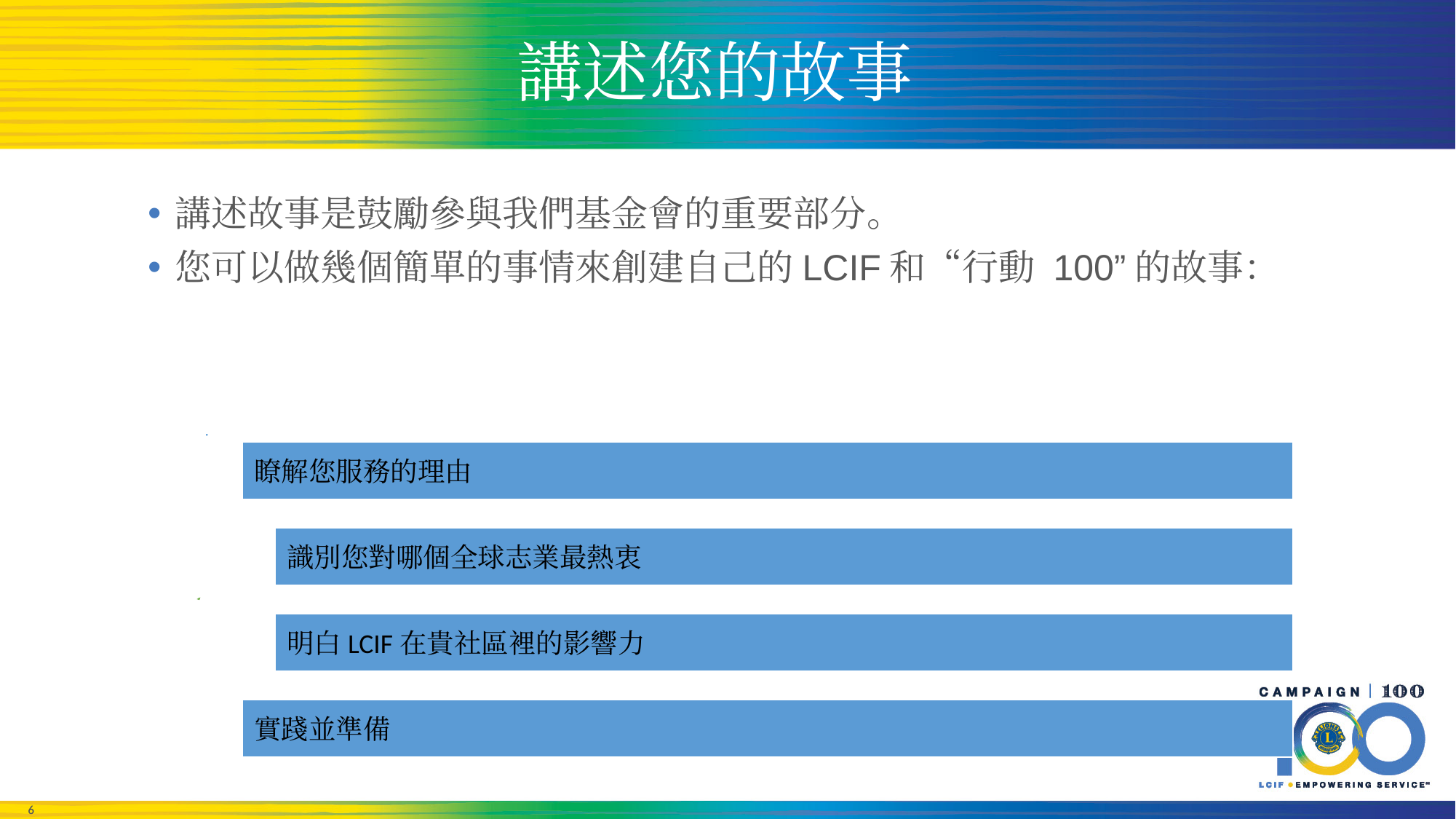

# 講述您的故事
講述故事是鼓勵參與我們基金會的重要部分。
您可以做幾個簡單的事情來創建自己的LCIF和“行動 100”的故事：

瞭解您服務的理由
識別您對哪個全球志業最熱衷
明白LCIF在貴社區裡的影響力
實踐並準備